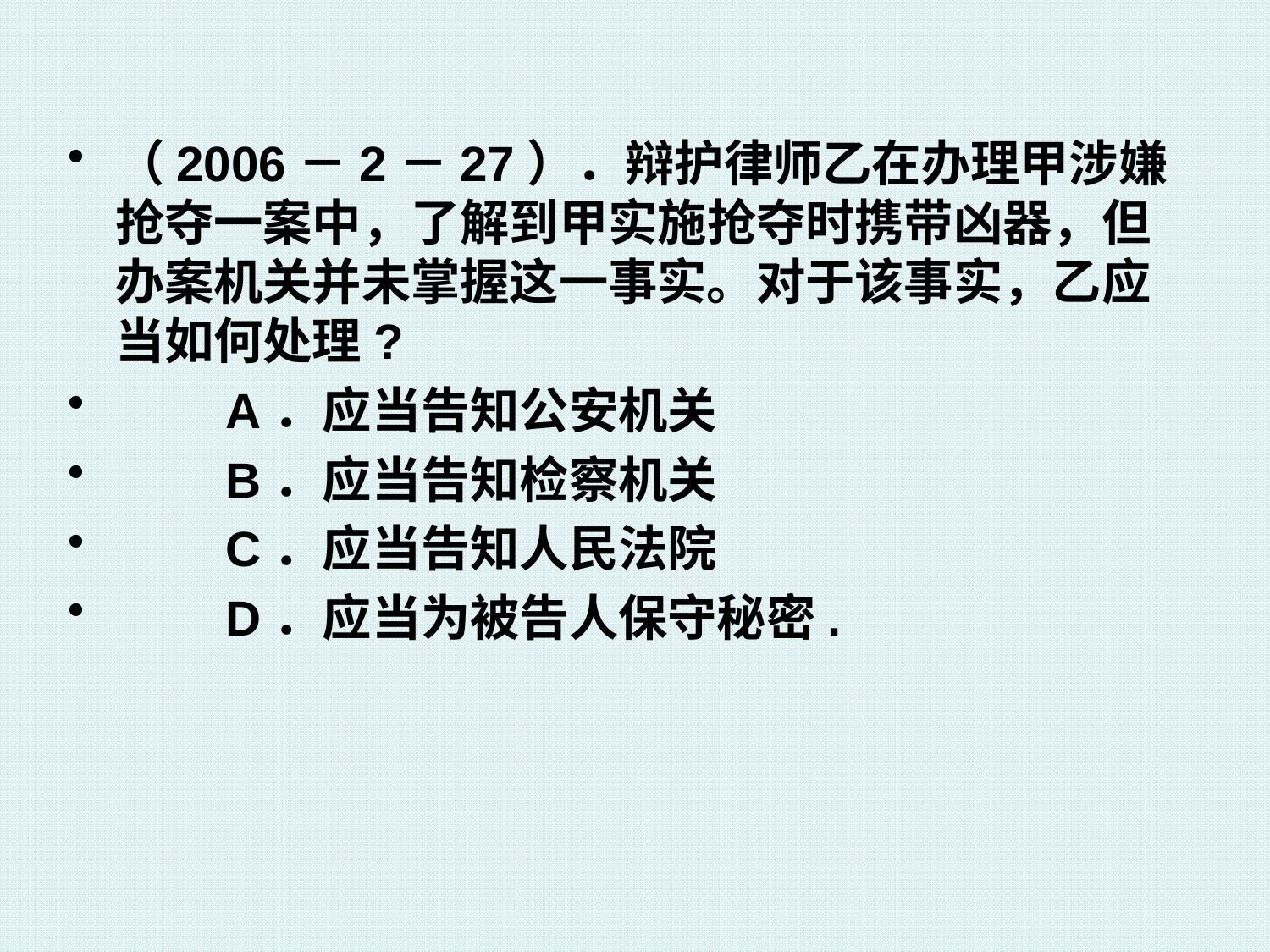

（2006－2－27）．辩护律师乙在办理甲涉嫌抢夺一案中，了解到甲实施抢夺时携带凶器，但办案机关并未掌握这一事实。对于该事实，乙应当如何处理?
　　A．应当告知公安机关
　　B．应当告知检察机关
　　C．应当告知人民法院
　　D．应当为被告人保守秘密.